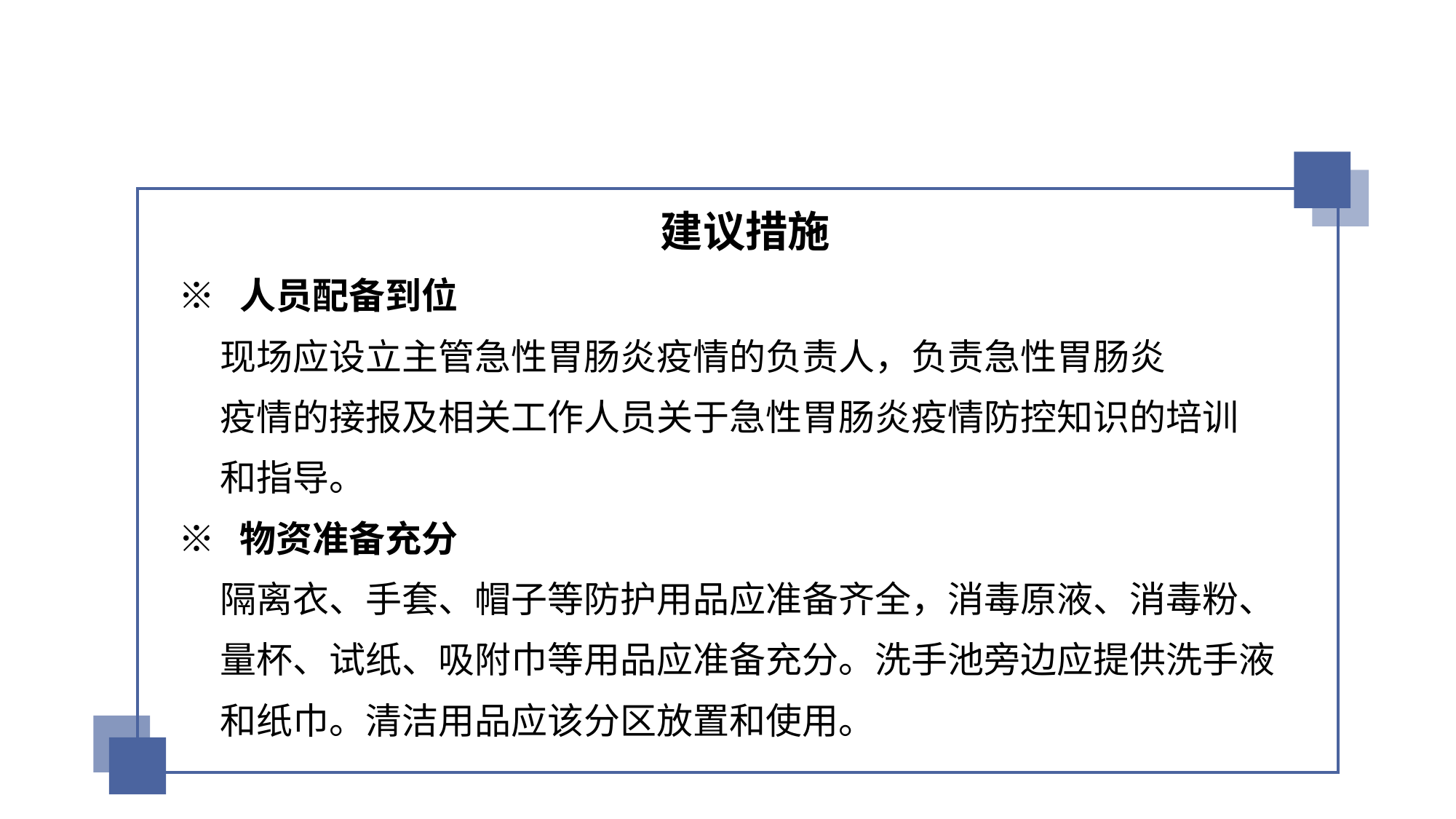

京朝阳区疾病预防控制中心

建议措施
※  人员配备到位
    现场应设立主管急性胃肠炎疫情的负责人，负责急性胃肠炎
    疫情的接报及相关工作人员关于急性胃肠炎疫情防控知识的培训
    和指导。
※  物资准备充分
    隔离衣、手套、帽子等防护用品应准备齐全，消毒原液、消毒粉、
    量杯、试纸、吸附巾等用品应准备充分。洗手池旁边应提供洗手液
    和纸巾。清洁用品应该分区放置和使用。